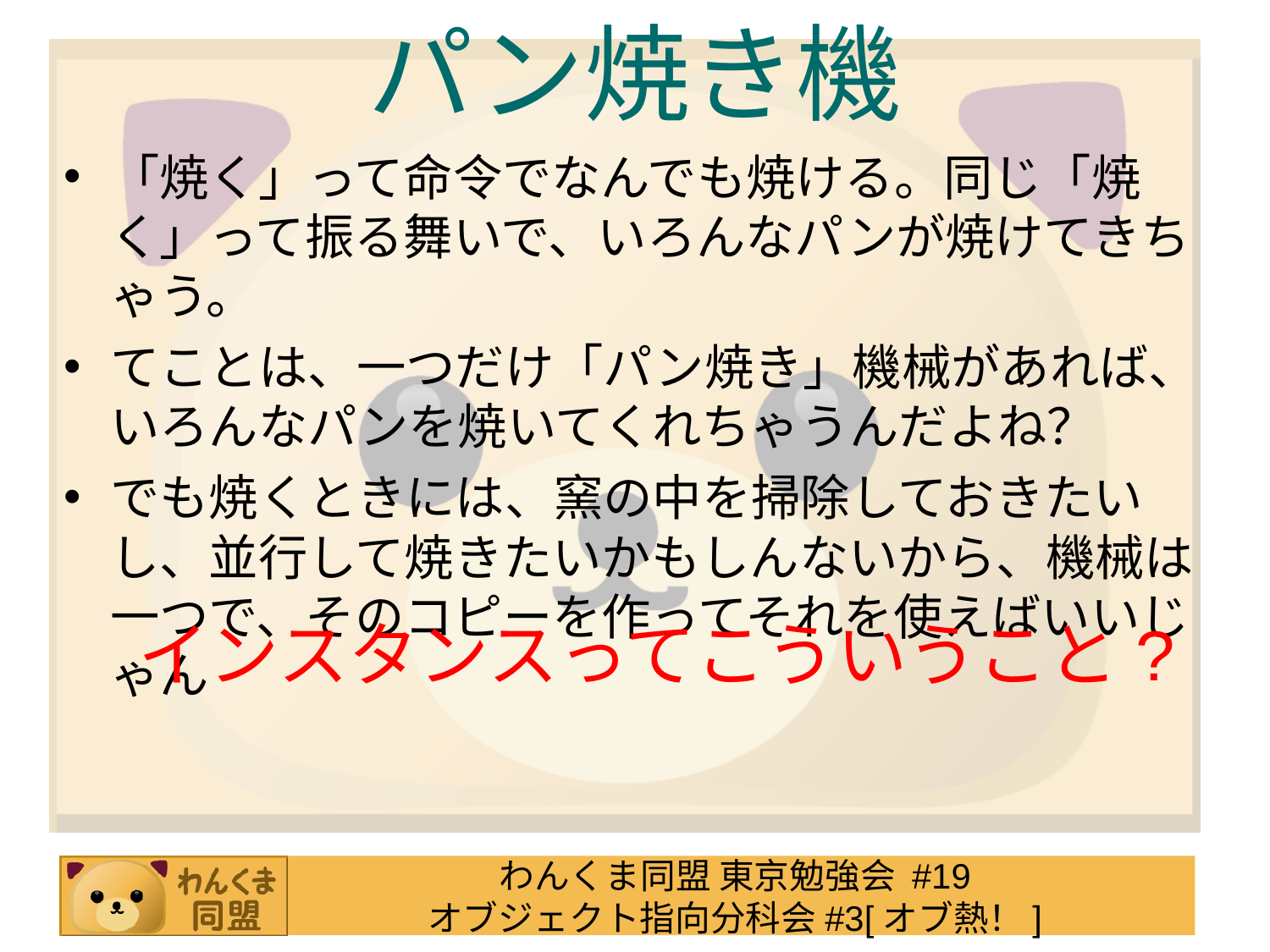

# パン焼き機
「焼く」って命令でなんでも焼ける。同じ「焼く」って振る舞いで、いろんなパンが焼けてきちゃう。
てことは、一つだけ「パン焼き」機械があれば、いろんなパンを焼いてくれちゃうんだよね？
でも焼くときには、窯の中を掃除しておきたいし、並行して焼きたいかもしんないから、機械は一つで、そのコピーを作ってそれを使えばいいじゃん
インスタンスってこういうこと?